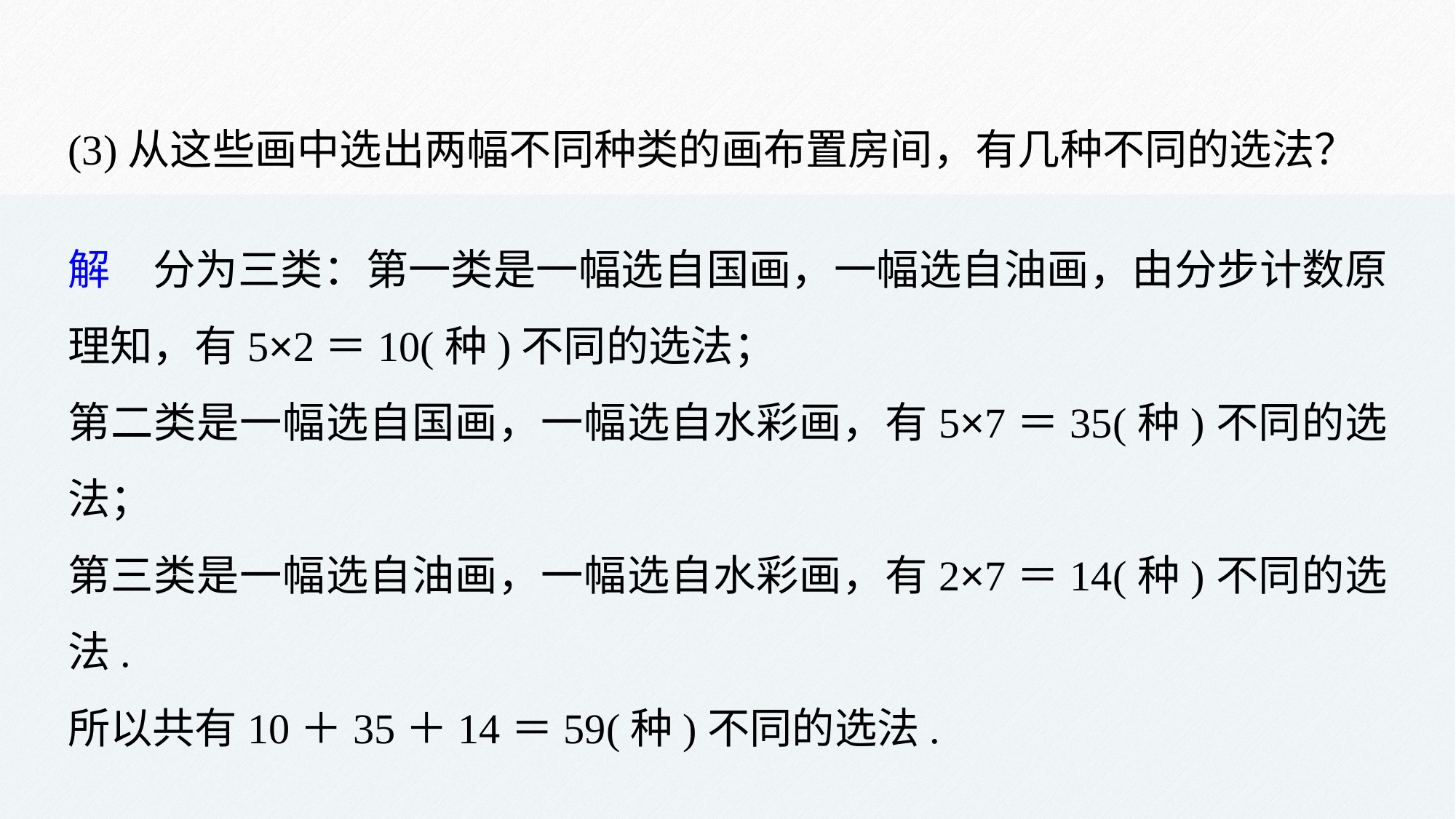

(3)从这些画中选出两幅不同种类的画布置房间，有几种不同的选法？
解　分为三类：第一类是一幅选自国画，一幅选自油画，由分步计数原理知，有5×2＝10(种)不同的选法；
第二类是一幅选自国画，一幅选自水彩画，有5×7＝35(种)不同的选法；
第三类是一幅选自油画，一幅选自水彩画，有2×7＝14(种)不同的选法.
所以共有10＋35＋14＝59(种)不同的选法.